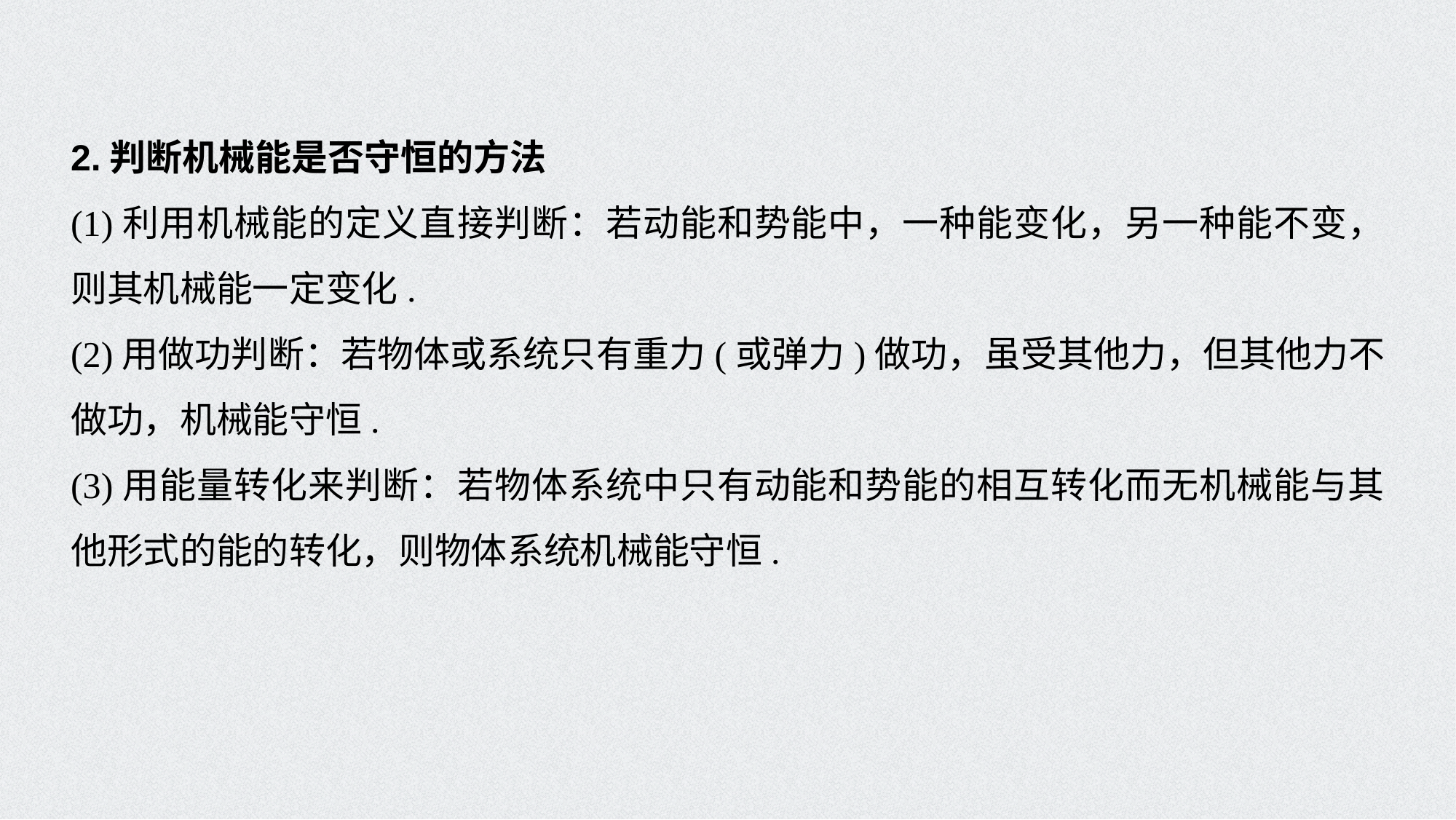

2.判断机械能是否守恒的方法
(1)利用机械能的定义直接判断：若动能和势能中，一种能变化，另一种能不变，则其机械能一定变化.
(2)用做功判断：若物体或系统只有重力(或弹力)做功，虽受其他力，但其他力不做功，机械能守恒.
(3)用能量转化来判断：若物体系统中只有动能和势能的相互转化而无机械能与其他形式的能的转化，则物体系统机械能守恒.